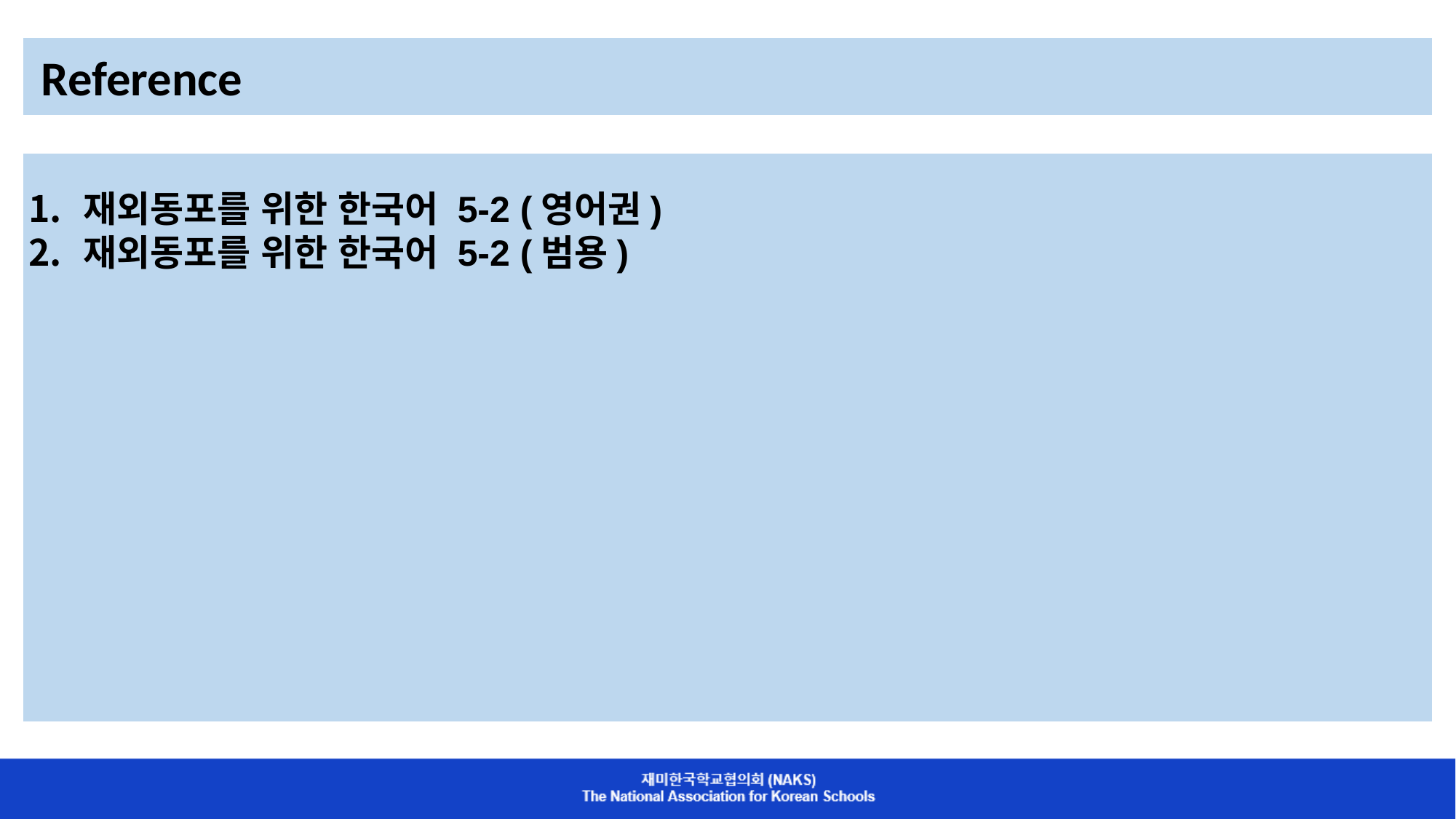

Reference

재외동포를 위한 한국어 5-2 (영어권)
재외동포를 위한 한국어 5-2 (범용)